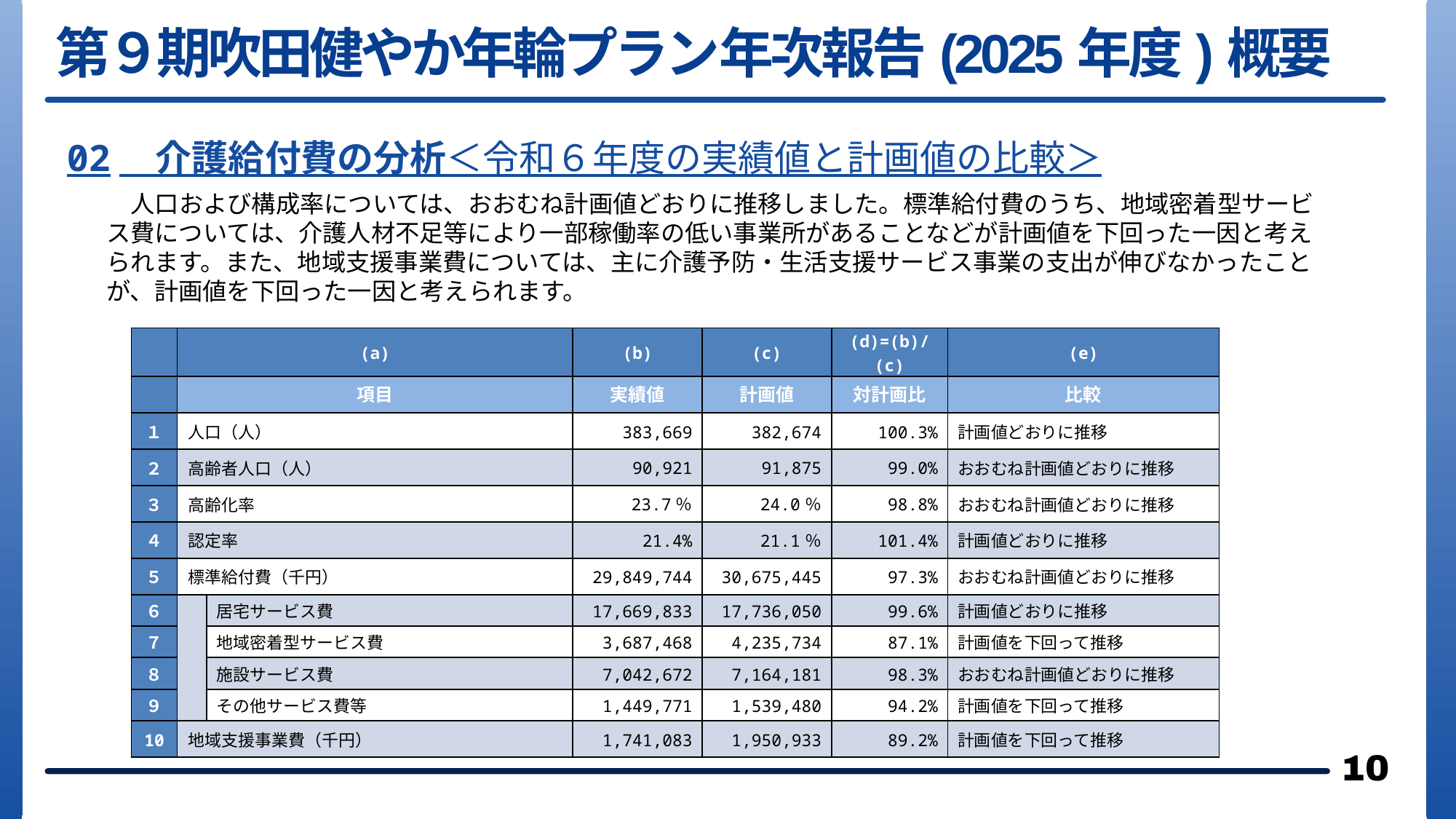

第９期吹田健やか年輪プラン年次報告(2025年度)概要

02　介護給付費の分析＜令和６年度の実績値と計画値の比較＞

　人口および構成率については、おおむね計画値どおりに推移しました。標準給付費のうち、地域密着型サービス費については、介護人材不足等により一部稼働率の低い事業所があることなどが計画値を下回った一因と考えられます。また、地域支援事業費については、主に介護予防・生活支援サービス事業の支出が伸びなかったことが、計画値を下回った一因と考えられます。
|  | (a) |  | (b) | (c) | (d)=(b)/(c) | (e) |
| --- | --- | --- | --- | --- | --- | --- |
|  | 項目 |  | 実績値 | 計画値 | 対計画比 | 比較 |
| １ | 人口（人） |  | 383,669 | 382,674 | 100.3% | 計画値どおりに推移 |
| ２ | 高齢者人口（人） |  | 90,921 | 91,875 | 99.0% | おおむね計画値どおりに推移 |
| ３ | 高齢化率 |  | 23.7％ | 24.0％ | 98.8% | おおむね計画値どおりに推移 |
| ４ | 認定率 |  | 21.4% | 21.1％ | 101.4% | 計画値どおりに推移 |
| ５ | 標準給付費（千円） |  | 29,849,744 | 30,675,445 | 97.3% | おおむね計画値どおりに推移 |
| ６ |  | 居宅サービス費 | 17,669,833 | 17,736,050 | 99.6% | 計画値どおりに推移 |
| ７ |  | 地域密着型サービス費 | 3,687,468 | 4,235,734 | 87.1% | 計画値を下回って推移 |
| ８ |  | 施設サービス費 | 7,042,672 | 7,164,181 | 98.3% | おおむね計画値どおりに推移 |
| ９ |  | その他サービス費等 | 1,449,771 | 1,539,480 | 94.2% | 計画値を下回って推移 |
| 10 | 地域支援事業費（千円） |  | 1,741,083 | 1,950,933 | 89.2% | 計画値を下回って推移 |

10